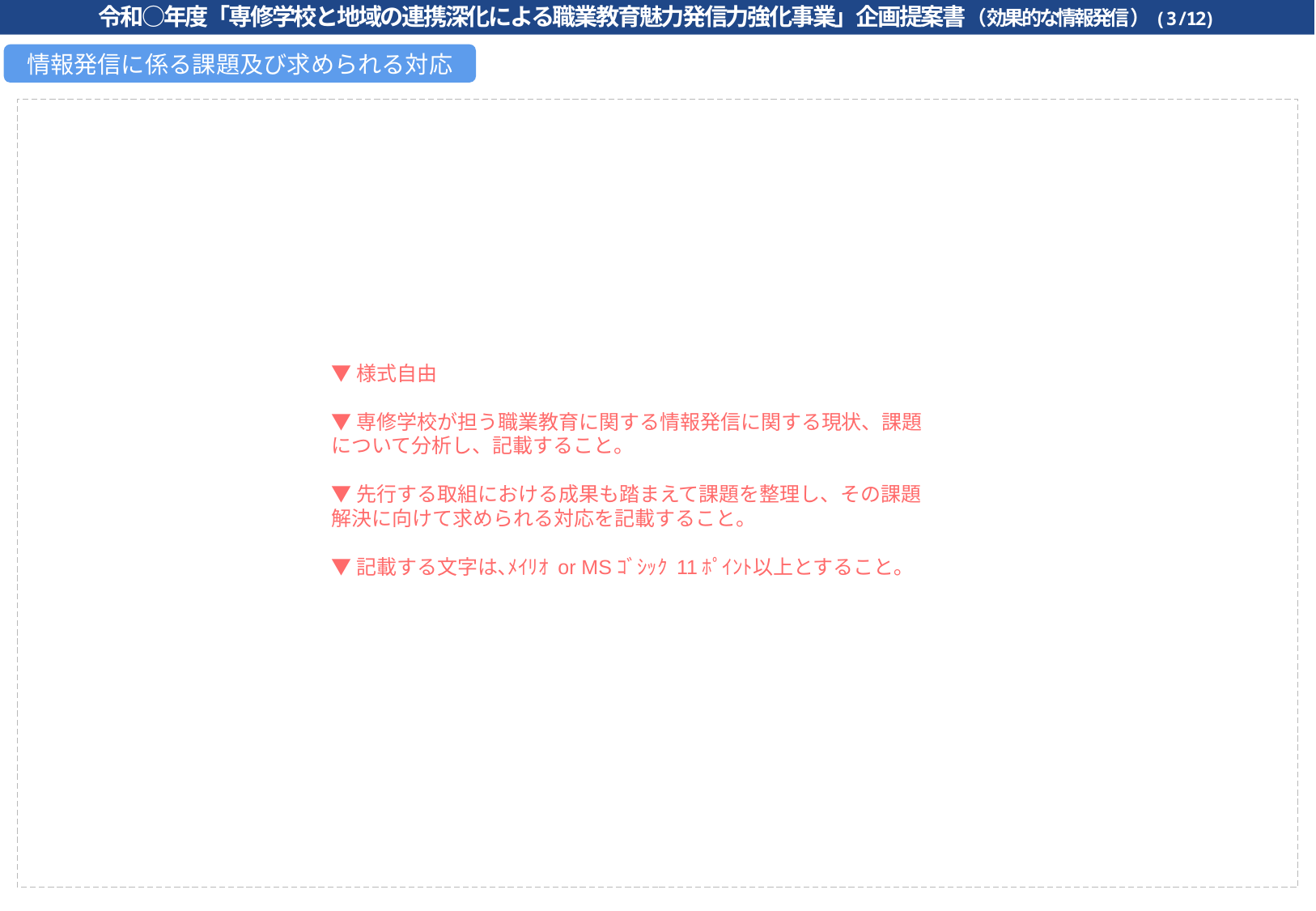

令和○年度「専修学校と地域の連携深化による職業教育魅力発信力強化事業」企画提案書（効果的な情報発信）(3/12)
情報発信に係る課題及び求められる対応

▼様式自由

▼専修学校が担う職業教育に関する情報発信に関する現状、課題について分析し、記載すること。

▼先行する取組における成果も踏まえて課題を整理し、その課題解決に向けて求められる対応を記載すること。

▼記載する文字は､ﾒｲﾘｵ or MSｺﾞｼｯｸ 11ﾎﾟｲﾝﾄ以上とすること｡